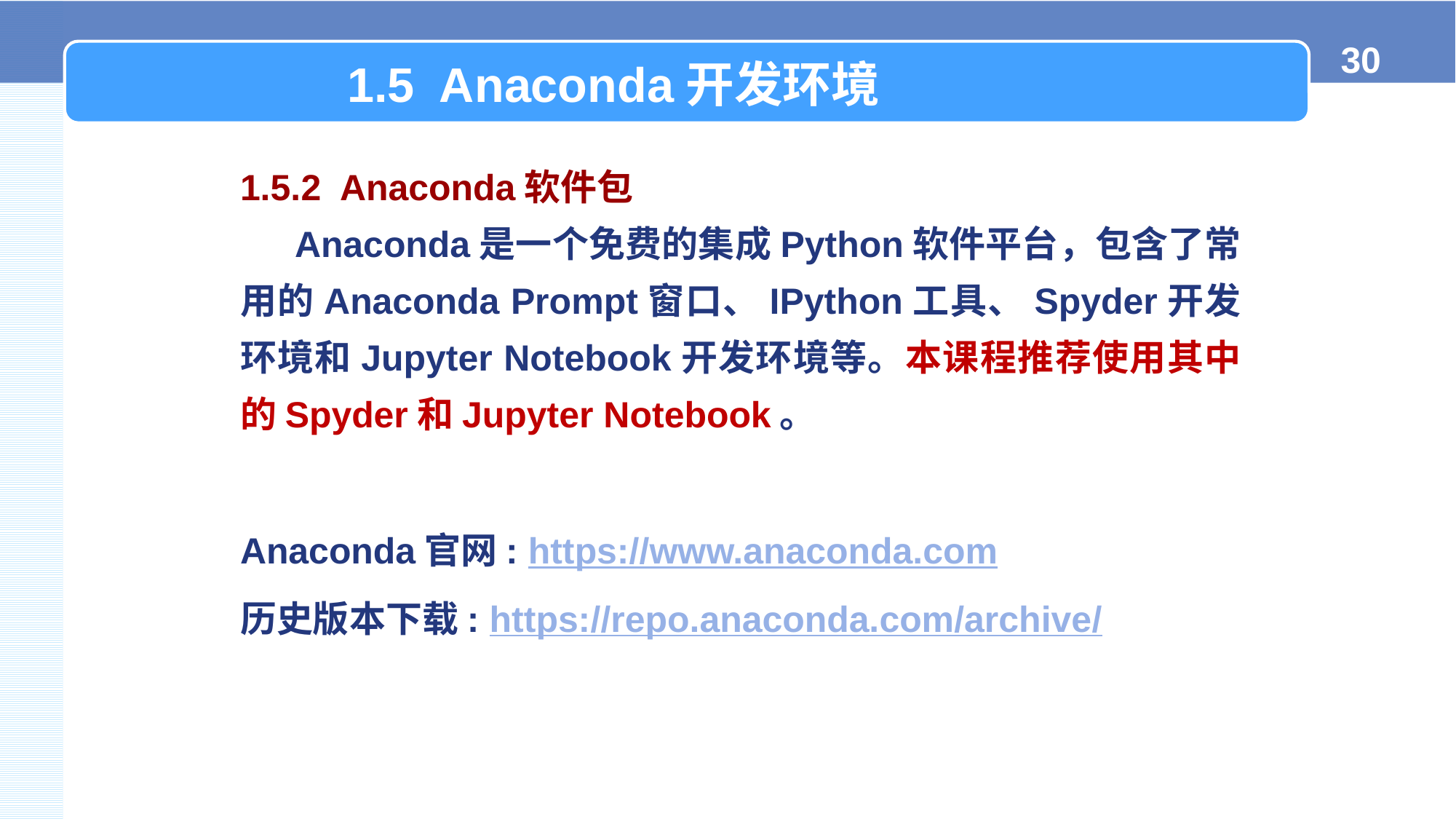

1.5  Anaconda开发环境
1.5.2  Anaconda软件包
Anaconda是一个免费的集成Python软件平台，包含了常用的Anaconda Prompt窗口、IPython工具、Spyder开发环境和Jupyter Notebook开发环境等。本课程推荐使用其中的Spyder和Jupyter Notebook。

Anaconda官网: https://www.anaconda.com
历史版本下载: https://repo.anaconda.com/archive/